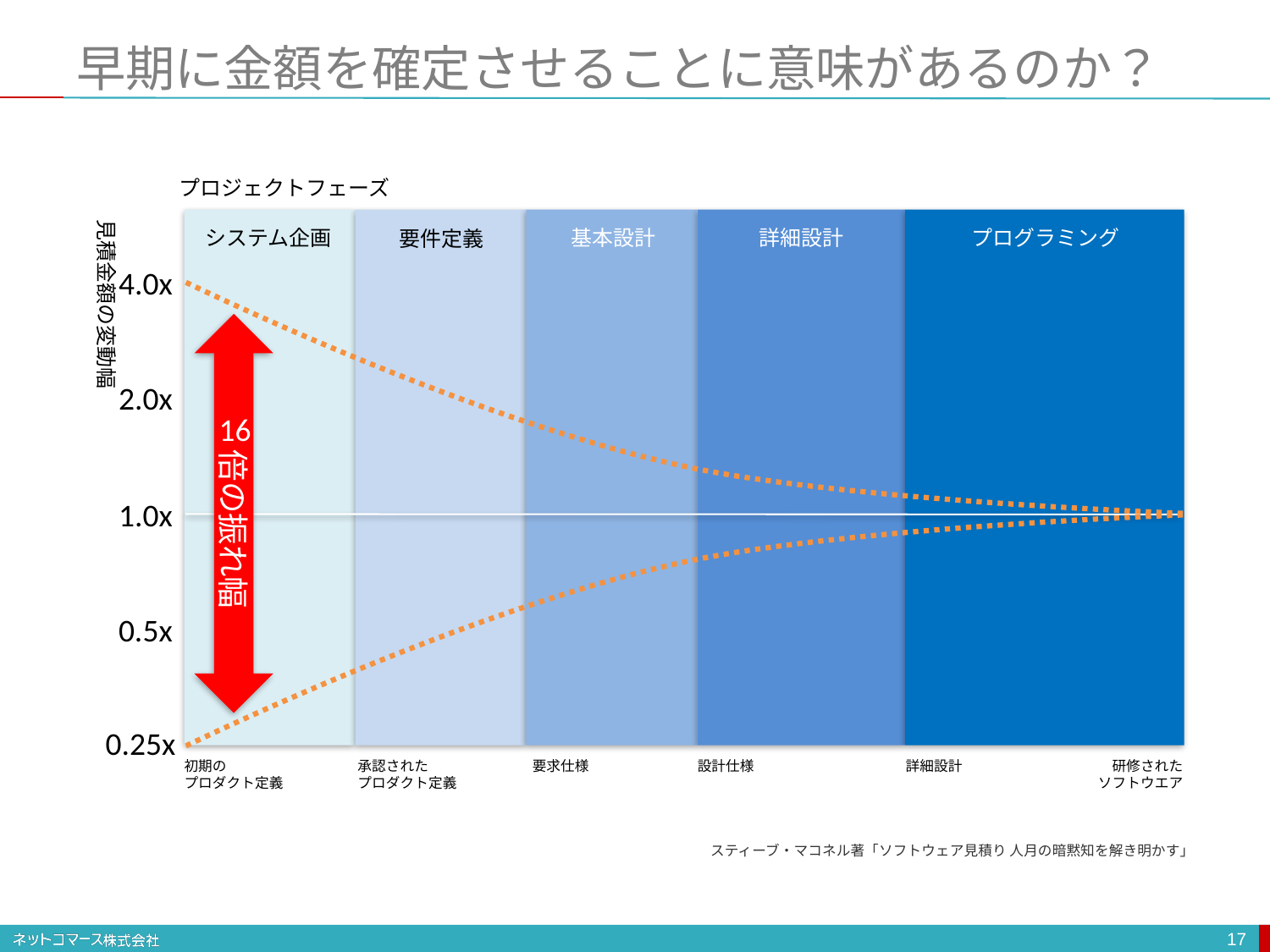

# 早期に金額を確定させることに意味があるのか？
プロジェクトフェーズ
見積金額の変動幅

詳細設計
システム企画
基本設計
プログラミング
要件定義
4.0x

　倍の振れ幅
2.0x
16
1.0x

0.5x
0.25x
初期の
プロダクト定義
承認された
プロダクト定義
要求仕様
設計仕様
詳細設計
研修された
ソフトウエア
スティーブ・マコネル著「ソフトウェア見積り 人月の暗黙知を解き明かす」
17